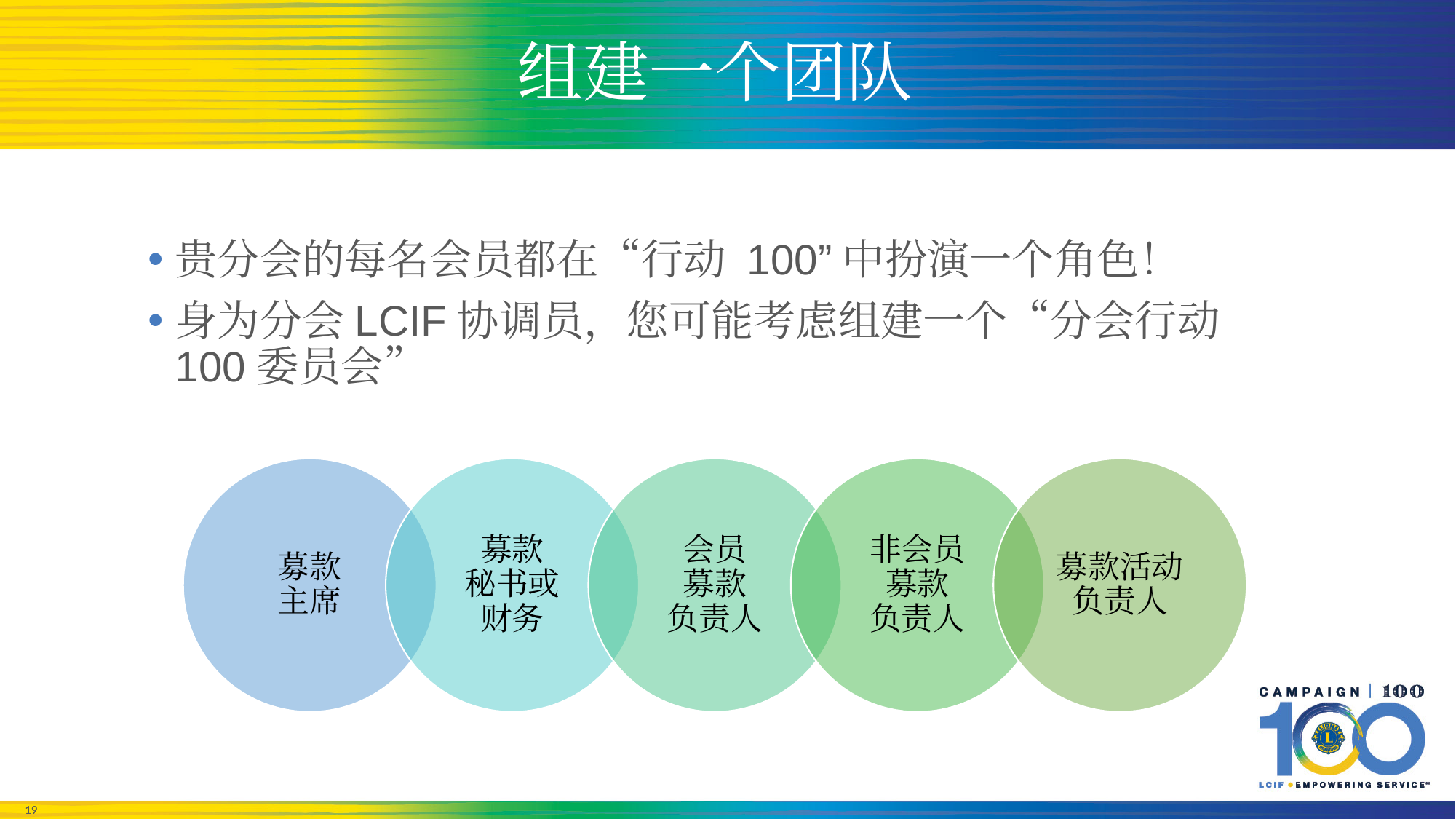

# 组建一个团队
贵分会的每名会员都在“行动 100”中扮演一个角色！
身为分会LCIF协调员，您可能考虑组建一个“分会行动 100委员会”

募款
主席
募款
秘书或
财务
会员
募款
负责人
非会员
募款
负责人
募款活动
负责人